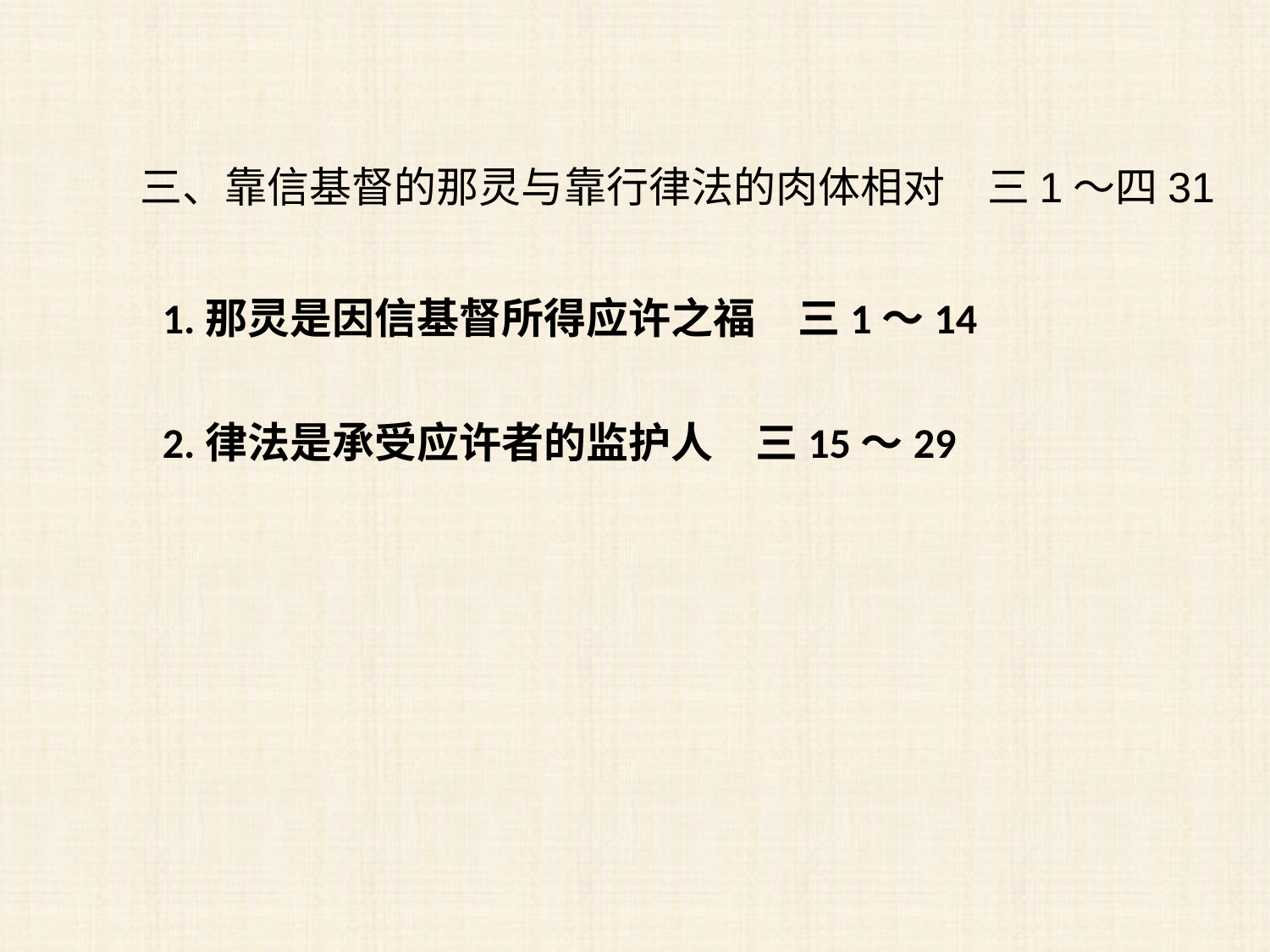

三、靠信基督的那灵与靠行律法的肉体相对　三1～四31
1.那灵是因信基督所得应许之福　三1～14
2.律法是承受应许者的监护人　三15～29